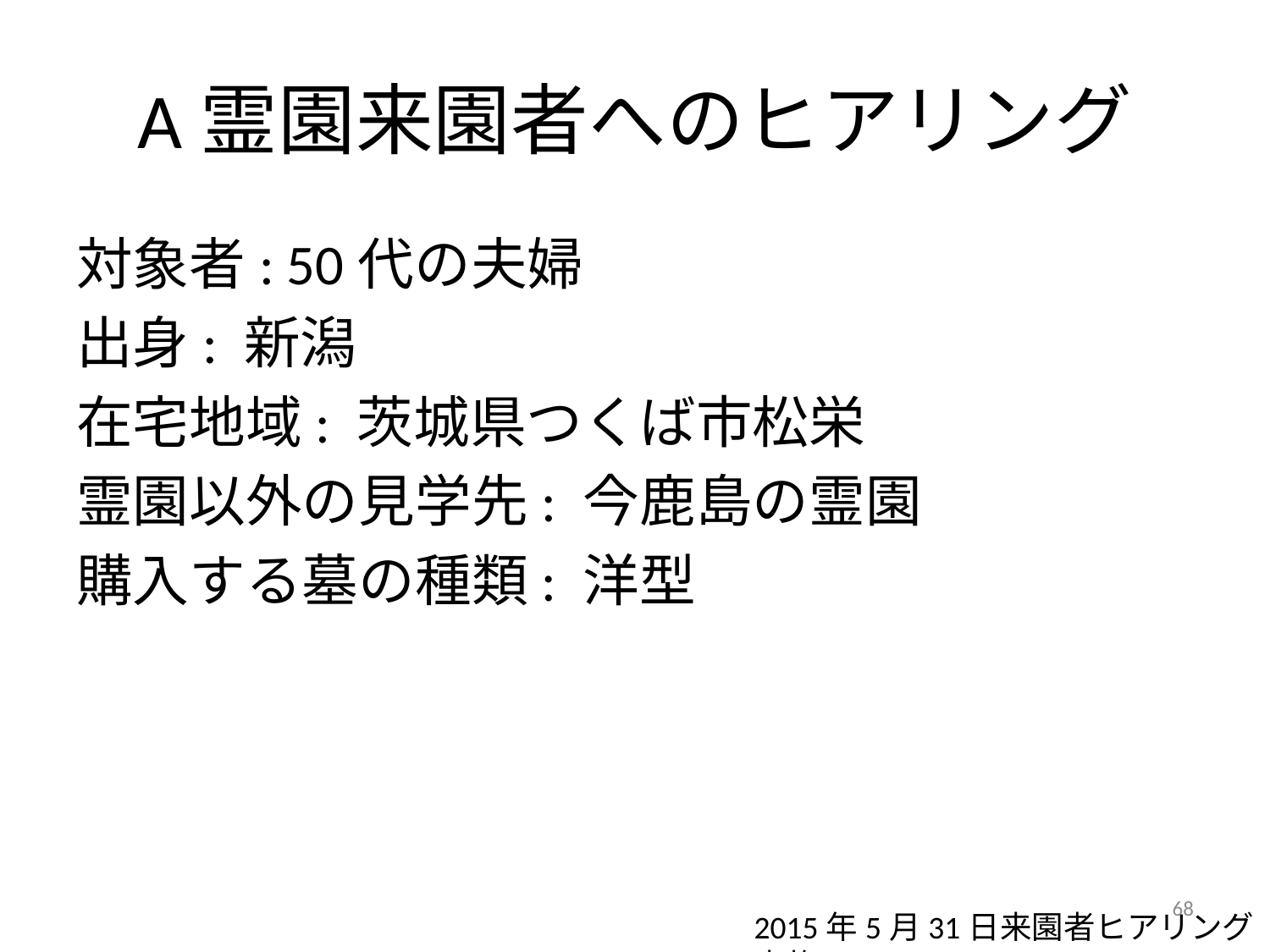

# A霊園来園者へのヒアリング
対象者: 50代の夫婦
出身: 新潟
在宅地域: 茨城県つくば市松栄
霊園以外の見学先: 今鹿島の霊園
購入する墓の種類: 洋型
68
2015年5月31日来園者ヒアリング実施